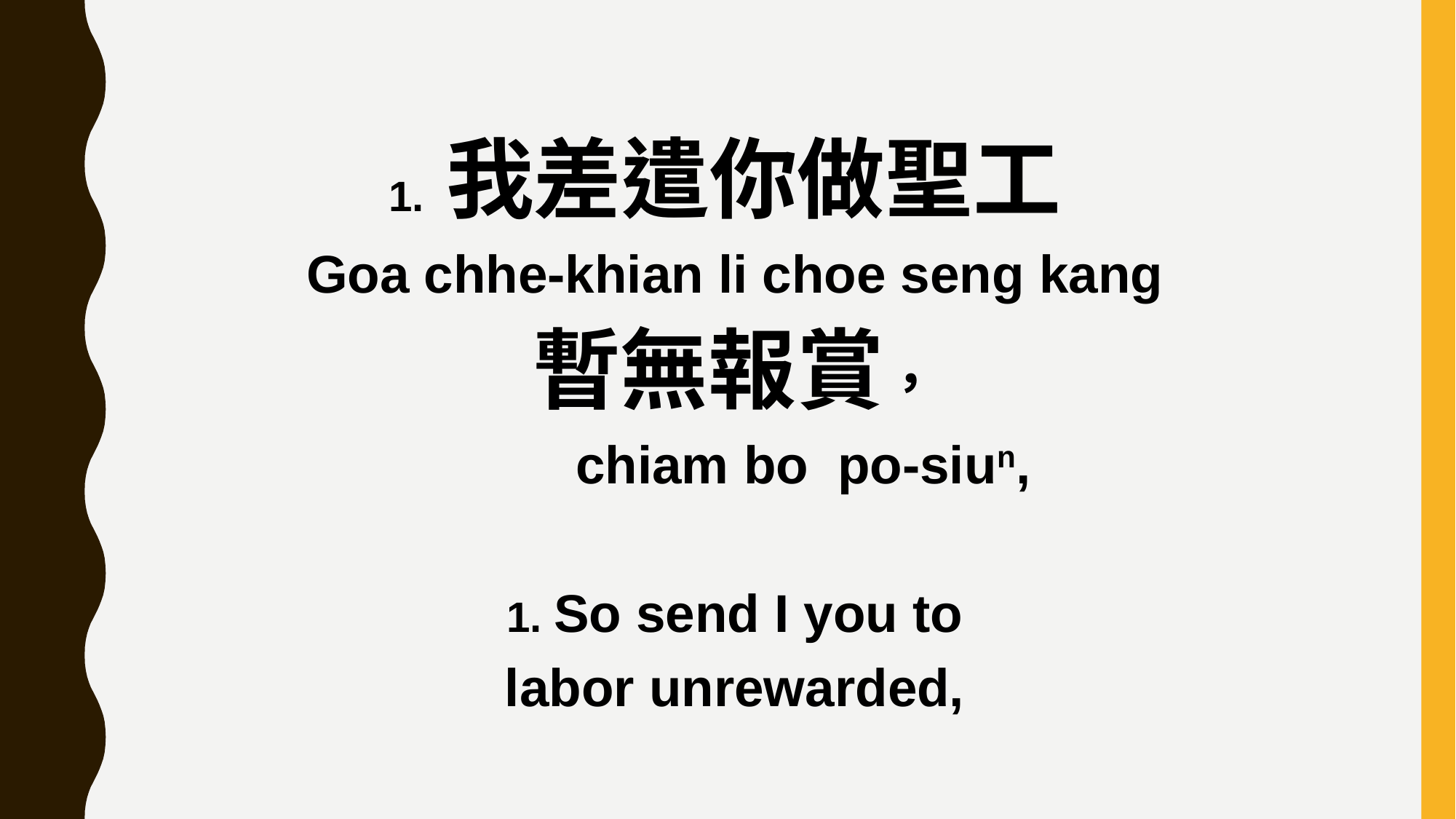

1. 我差遣你做聖工
Goa chhe-khian li choe seng kang
暫無報賞，
                         chiam bo  po-siun,

1. So send I you to
labor unrewarded,